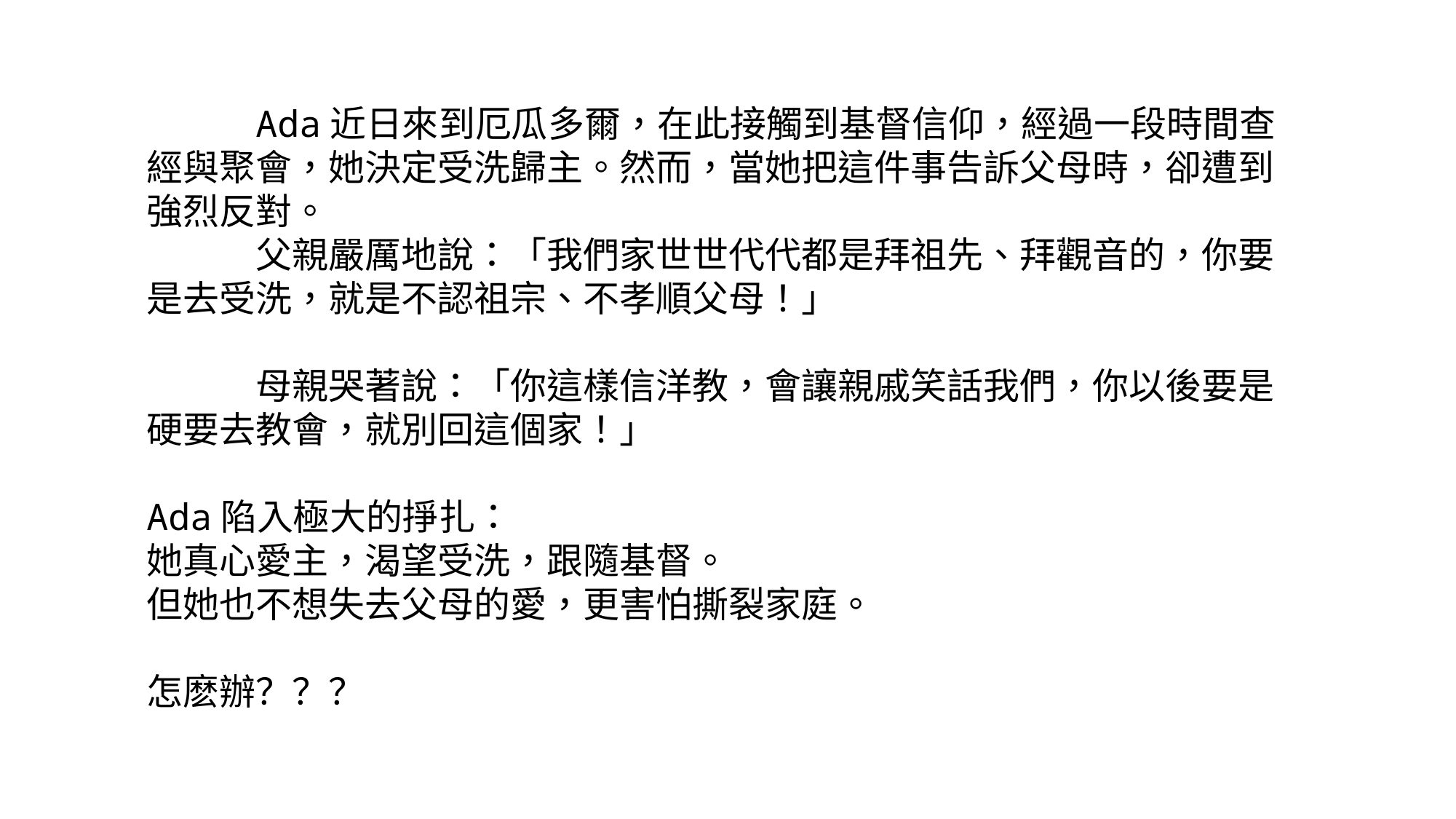

Ada近日來到厄瓜多爾，在此接觸到基督信仰，經過一段時間查經與聚會，她決定受洗歸主。然而，當她把這件事告訴父母時，卻遭到強烈反對。
	父親嚴厲地說：「我們家世世代代都是拜祖先、拜觀音的，你要是去受洗，就是不認祖宗、不孝順父母！」

	母親哭著說：「你這樣信洋教，會讓親戚笑話我們，你以後要是硬要去教會，就別回這個家！」

Ada陷入極大的掙扎：
她真心愛主，渴望受洗，跟隨基督。
但她也不想失去父母的愛，更害怕撕裂家庭。

怎麽辦？？？